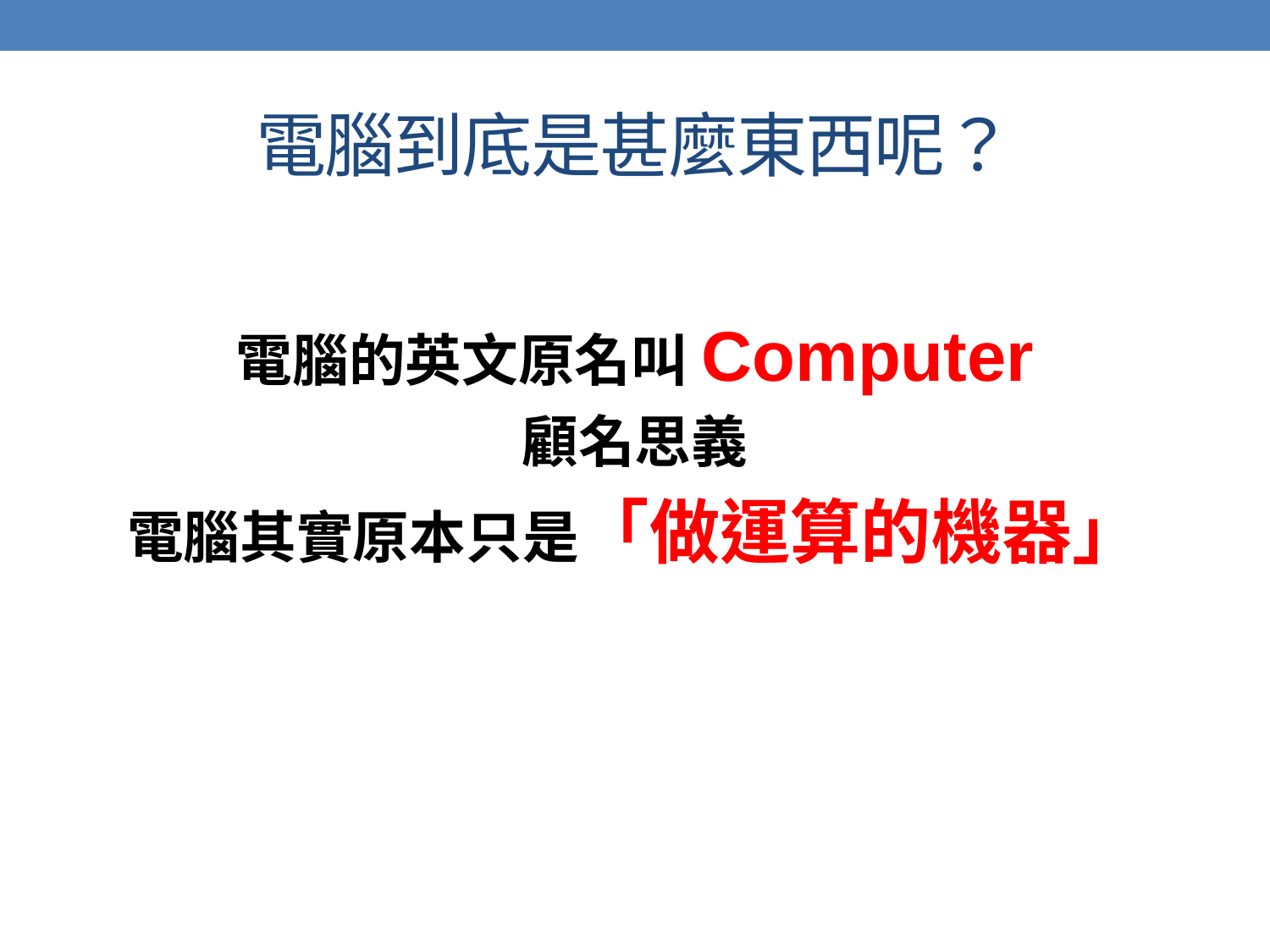

# 電腦到底是甚麼東西呢？

電腦的英文原名叫Computer
顧名思義
電腦其實原本只是「做運算的機器」